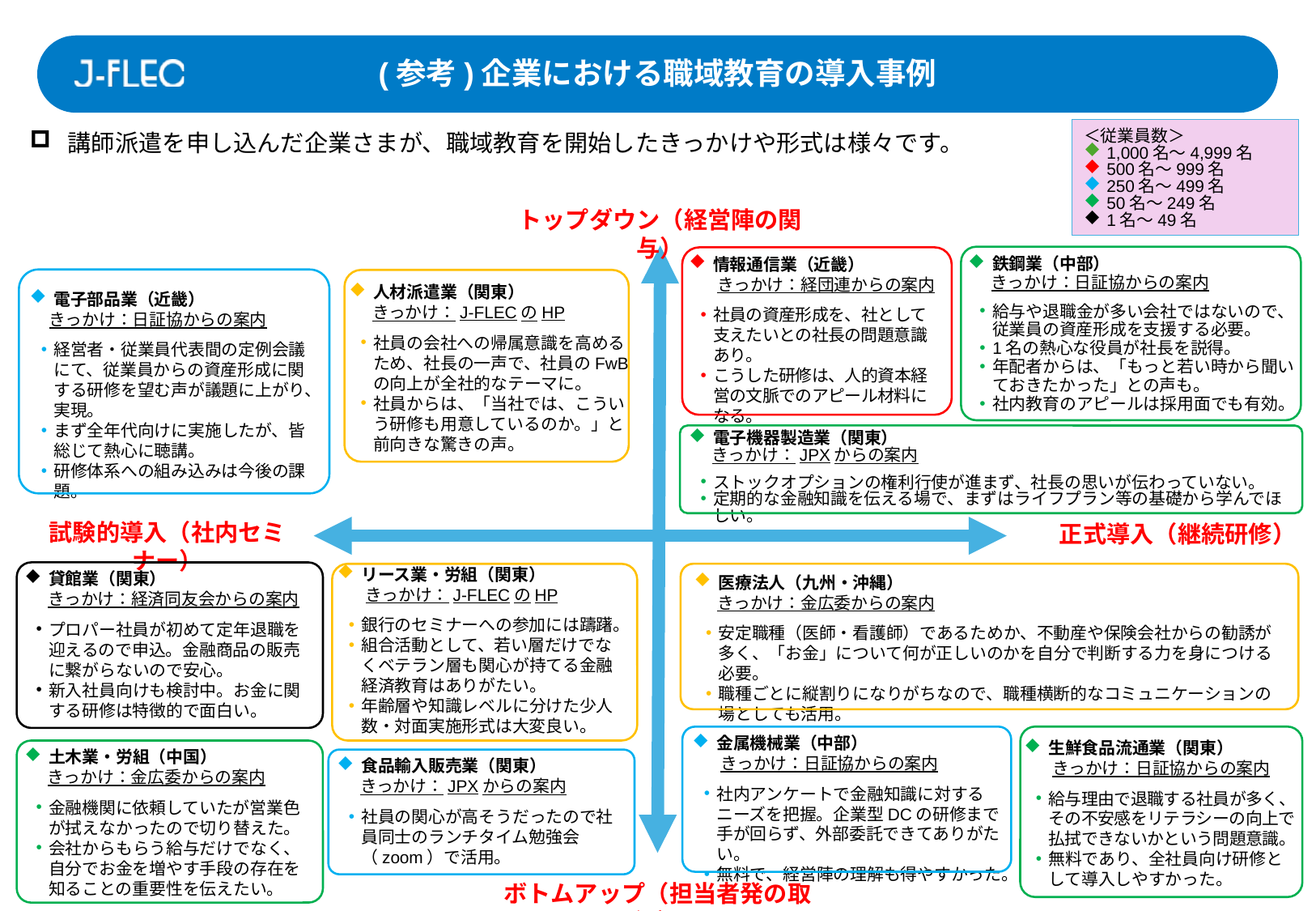

(参考)企業における職域教育の導入事例
＜従業員数＞
1,000名～4,999名
500名～999名
250名～499名
50名～249名
1名～49名
講師派遣を申し込んだ企業さまが、職域教育を開始したきっかけや形式は様々です。
トップダウン（経営陣の関与）

情報通信業（近畿）
　きっかけ：経団連からの案内
社員の資産形成を、社として支えたいとの社長の問題意識あり。
こうした研修は、人的資本経営の文脈でのアピール材料になる。
鉄鋼業（中部）
  きっかけ：日証協からの案内
給与や退職金が多い会社ではないので、従業員の資産形成を支援する必要。
1名の熱心な役員が社長を説得。
年配者からは、「もっと若い時から聞いておきたかった」との声も。
社内教育のアピールは採用面でも有効。

人材派遣業（関東）
  きっかけ：J-FLECのHP
社員の会社への帰属意識を高めるため、社長の一声で、社員のFwBの向上が全社的なテーマに。
社員からは、「当社では、こういう研修も用意しているのか。」と前向きな驚きの声。
電子部品業（近畿）
    きっかけ：日証協からの案内
経営者・従業員代表間の定例会議にて、従業員からの資産形成に関する研修を望む声が議題に上がり、実現。
まず全年代向けに実施したが、皆総じて熱心に聴講。
研修体系への組み込みは今後の課題。
電子機器製造業（関東）
  きっかけ：JPXからの案内
ストックオプションの権利行使が進まず、社長の思いが伝わっていない。
定期的な金融知識を伝える場で、まずはライフプラン等の基礎から学んでほしい。

試験的導入（社内セミナー）
正式導入（継続研修）
リース業・労組（関東）
　きっかけ：J-FLECのHP
銀行のセミナーへの参加には躊躇。
組合活動として、若い層だけでなくベテラン層も関心が持てる金融経済教育はありがたい。
年齢層や知識レベルに分けた少人数・対面実施形式は大変良い。

貸館業（関東）
  きっかけ：経済同友会からの案内
プロパー社員が初めて定年退職を迎えるので申込。金融商品の販売に繋がらないので安心。
新入社員向けも検討中。お金に関する研修は特徴的で面白い。

医療法人（九州・沖縄）
  きっかけ：金広委からの案内
安定職種（医師・看護師）であるためか、不動産や保険会社からの勧誘が多く、「お金」について何が正しいのかを自分で判断する力を身につける必要。
職種ごとに縦割りになりがちなので、職種横断的なコミュニケーションの場としても活用。
金属機械業（中部）
　きっかけ：日証協からの案内
社内アンケートで金融知識に対するニーズを把握。企業型DCの研修まで手が回らず、外部委託できてありがたい。
無料で、経営陣の理解も得やすかった。

生鮮食品流通業（関東）
　きっかけ：日証協からの案内
給与理由で退職する社員が多く、その不安感をリテラシーの向上で払拭できないかという問題意識。
無料であり、全社員向け研修として導入しやすかった。
土木業・労組（中国）
  きっかけ：金広委からの案内
金融機関に依頼していたが営業色が拭えなかったので切り替えた。
会社からもらう給与だけでなく、自分でお金を増やす手段の存在を知ることの重要性を伝えたい。

食品輸入販売業（関東）
  きっかけ：JPXからの案内
社員の関心が高そうだったので社員同士のランチタイム勉強会（zoom）で活用。

ボトムアップ（担当者発の取組）